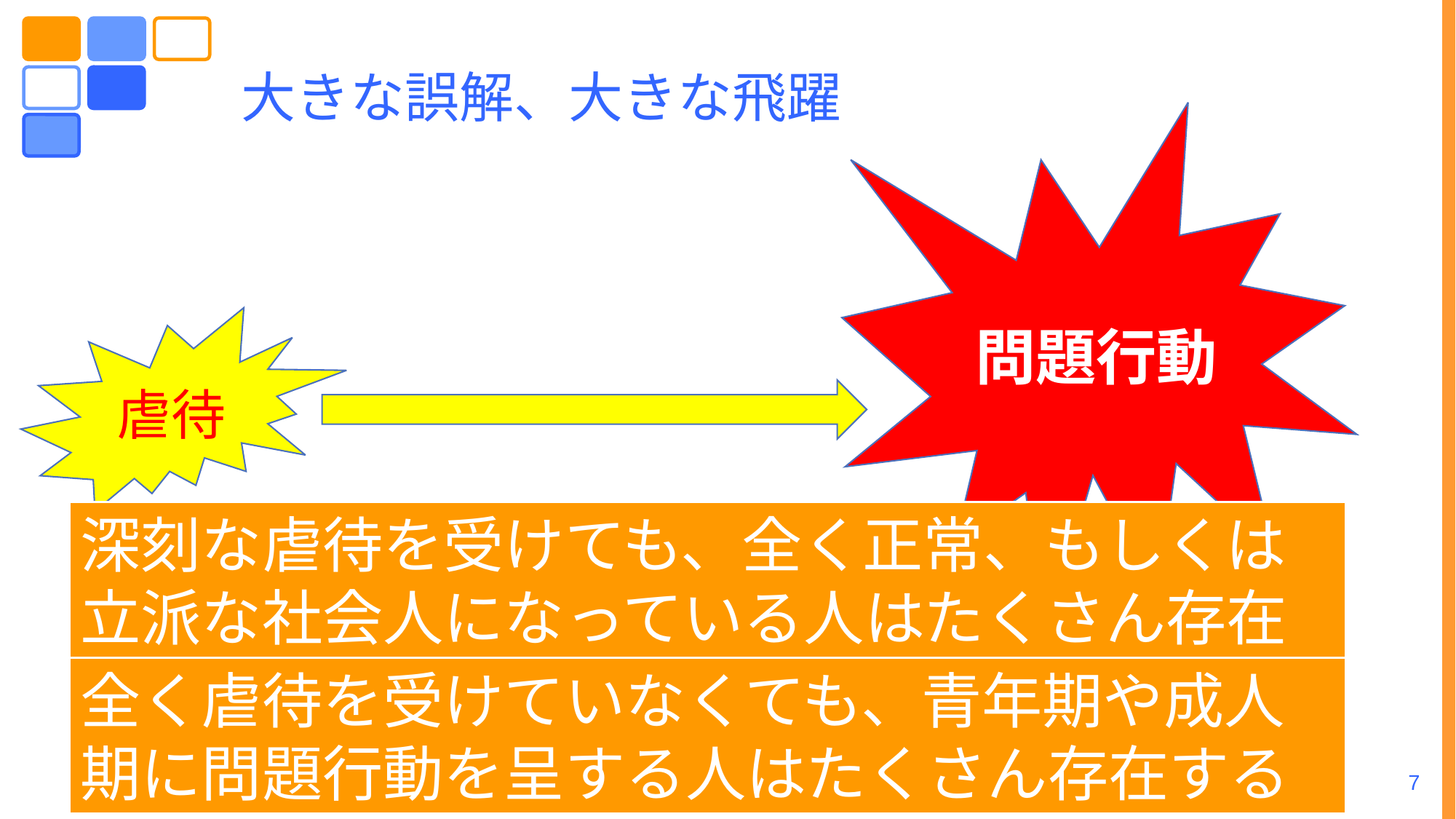

# 大きな誤解、大きな飛躍
問題行動
虐待

深刻な虐待を受けても、全く正常、もしくは立派な社会人になっている人はたくさん存在する
全く虐待を受けていなくても、青年期や成人期に問題行動を呈する人はたくさん存在する
7